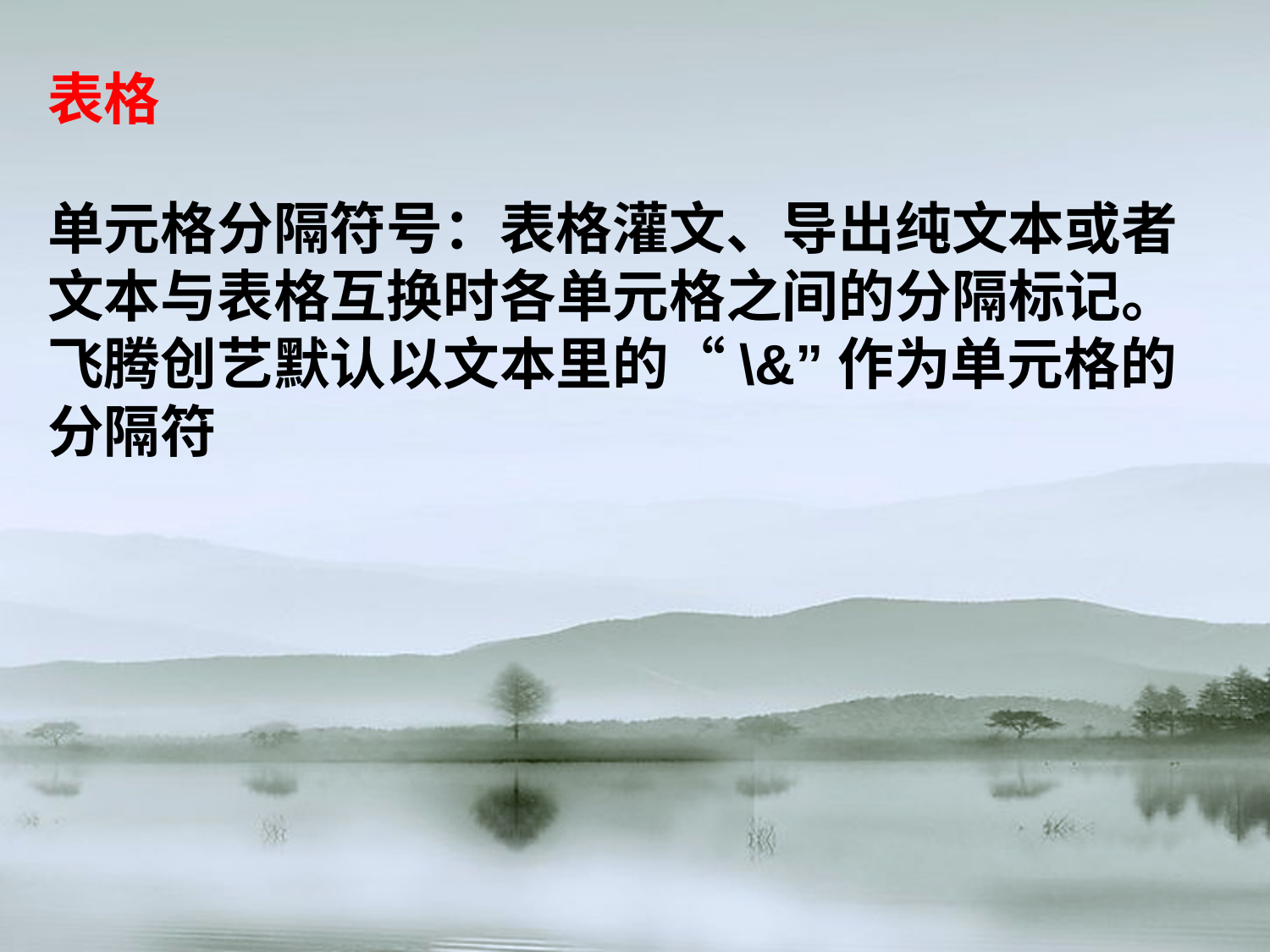

# 表格
单元格分隔符号：表格灌文、导出纯文本或者文本与表格互换时各单元格之间的分隔标记。飞腾创艺默认以文本里的“\&”作为单元格的分隔符